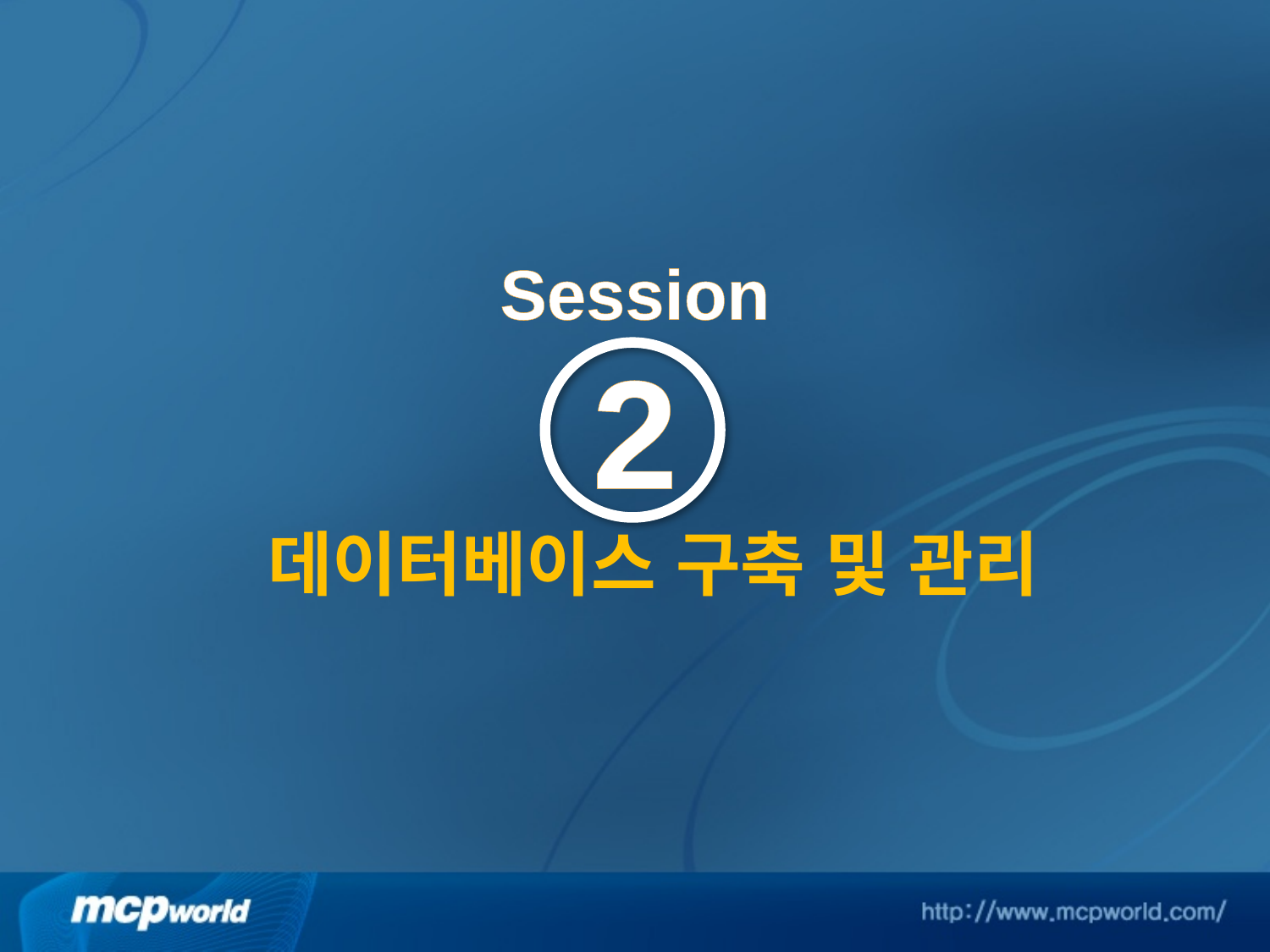

# Session 2 데이터베이스 구축 및 관리